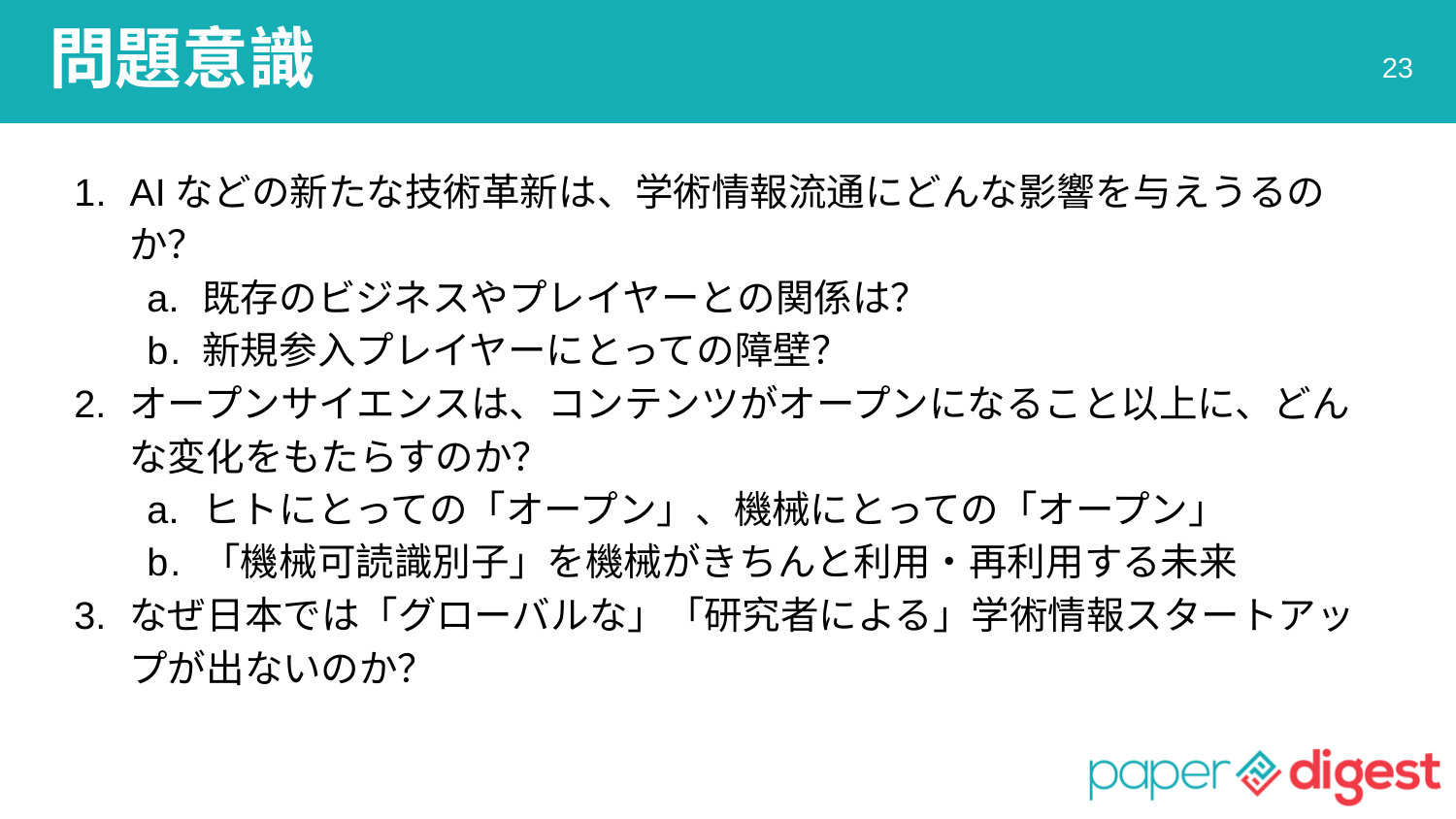

# 問題意識
23
AIなどの新たな技術革新は、学術情報流通にどんな影響を与えうるのか？
既存のビジネスやプレイヤーとの関係は？
新規参入プレイヤーにとっての障壁？
オープンサイエンスは、コンテンツがオープンになること以上に、どんな変化をもたらすのか？
ヒトにとっての「オープン」、機械にとっての「オープン」
「機械可読識別子」を機械がきちんと利用・再利用する未来
なぜ日本では「グローバルな」「研究者による」学術情報スタートアップが出ないのか？